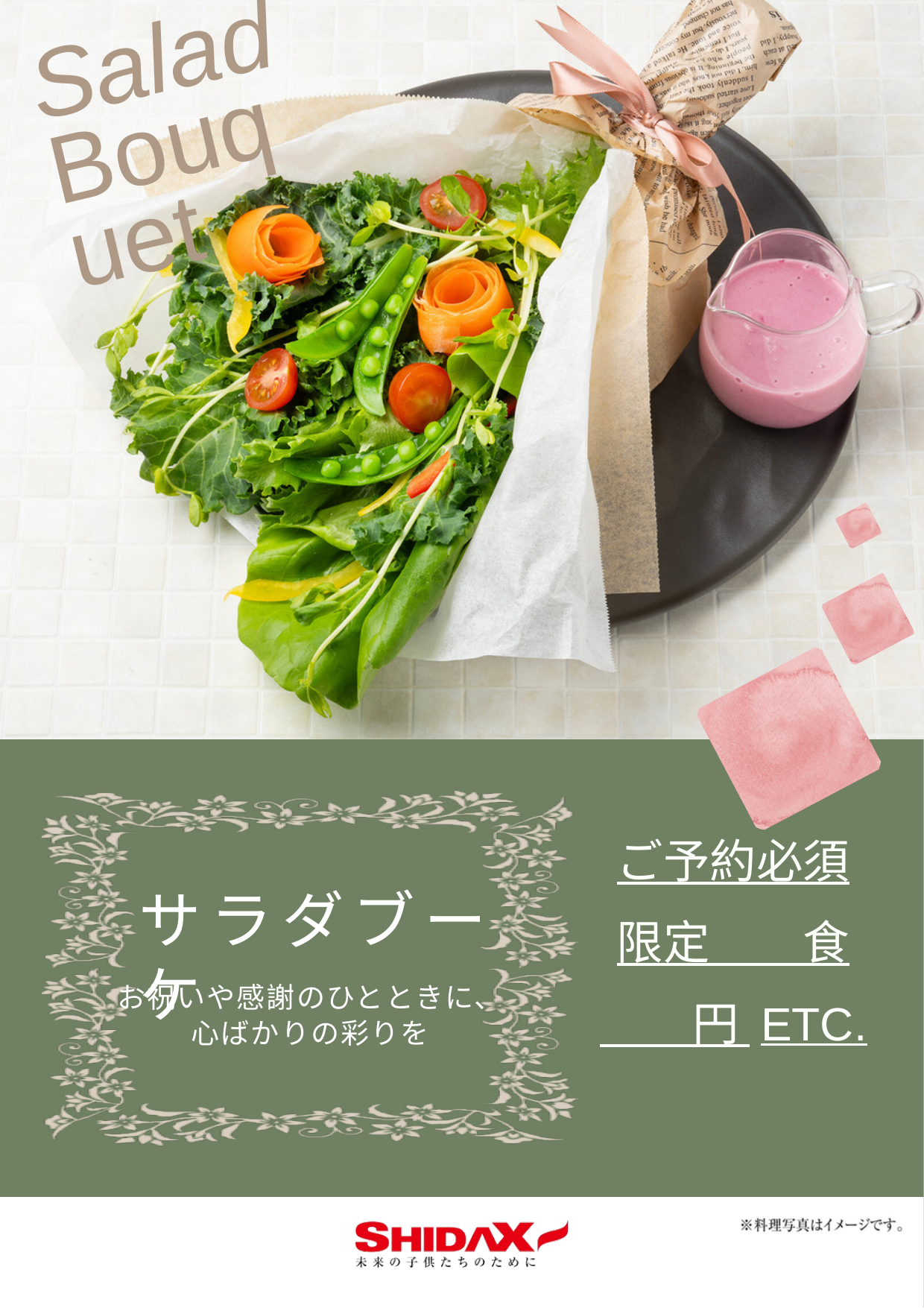

Salad
Bouquet

サラダブーケ
お祝いや感謝のひとときに、
心ばかりの彩りを
ご予約必須
限定　　食
　　円 ETC.